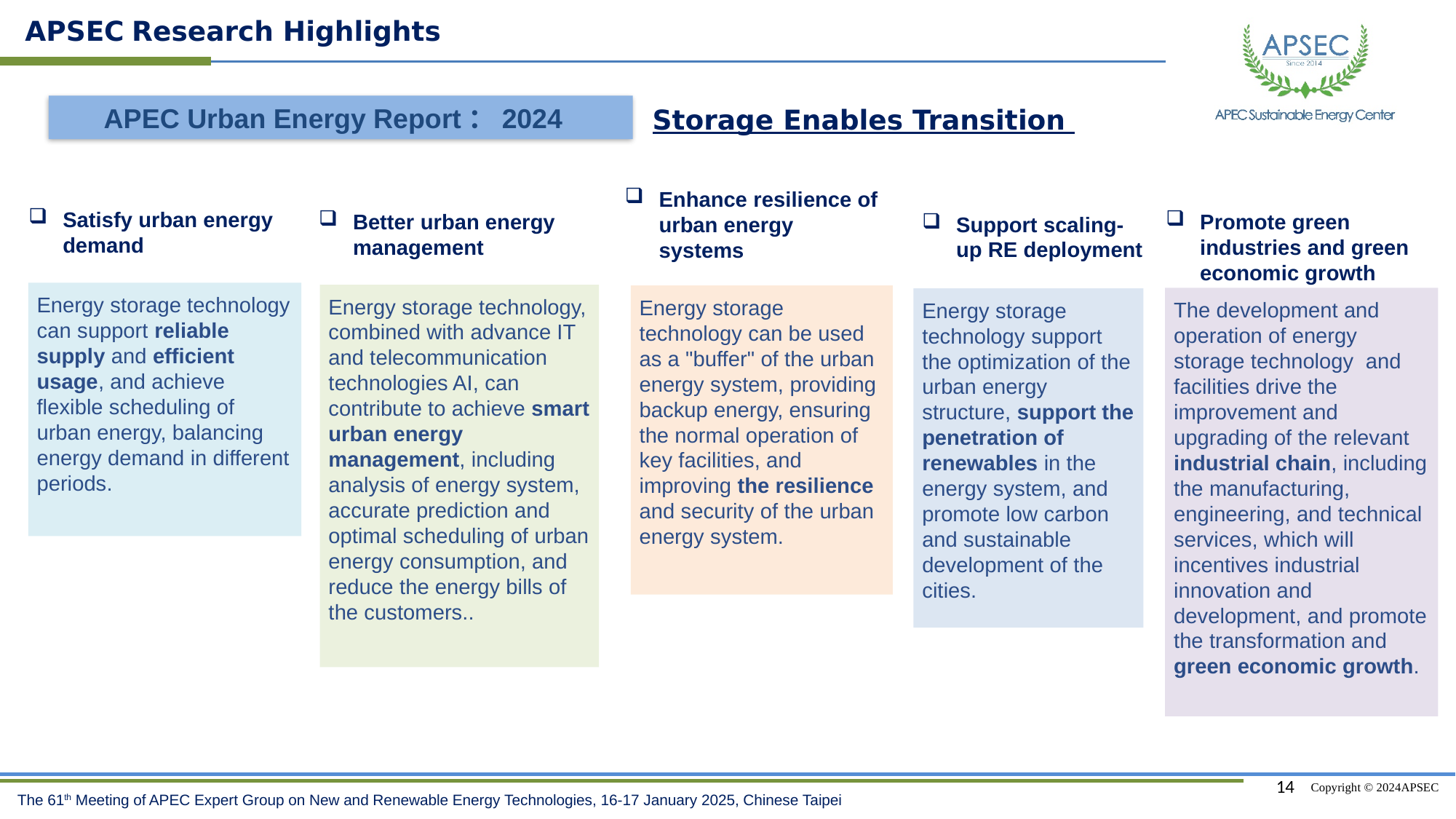

APSEC Research Highlights
APEC Urban Energy Report：2024
Storage Enables Transition
Enhance resilience of urban energy systems
Promote green industries and green economic growth
Better urban energy management
Satisfy urban energy demand
Support scaling-up RE deployment
Energy storage technology can support reliable supply and efficient usage, and achieve flexible scheduling of urban energy, balancing energy demand in different periods.
Energy storage technology, combined with advance IT and telecommunication technologies AI, can contribute to achieve smart urban energy management, including analysis of energy system, accurate prediction and optimal scheduling of urban energy consumption, and reduce the energy bills of the customers..
Energy storage technology can be used as a "buffer" of the urban energy system, providing backup energy, ensuring the normal operation of key facilities, and improving the resilience and security of the urban energy system.
The development and operation of energy storage technology  and facilities drive the improvement and upgrading of the relevant industrial chain, including the manufacturing, engineering, and technical services, which will incentives industrial innovation and development, and promote the transformation and green economic growth.
Energy storage technology support the optimization of the urban energy structure, support the penetration of renewables in the energy system, and promote low carbon and sustainable development of the cities.
标题
Title
14